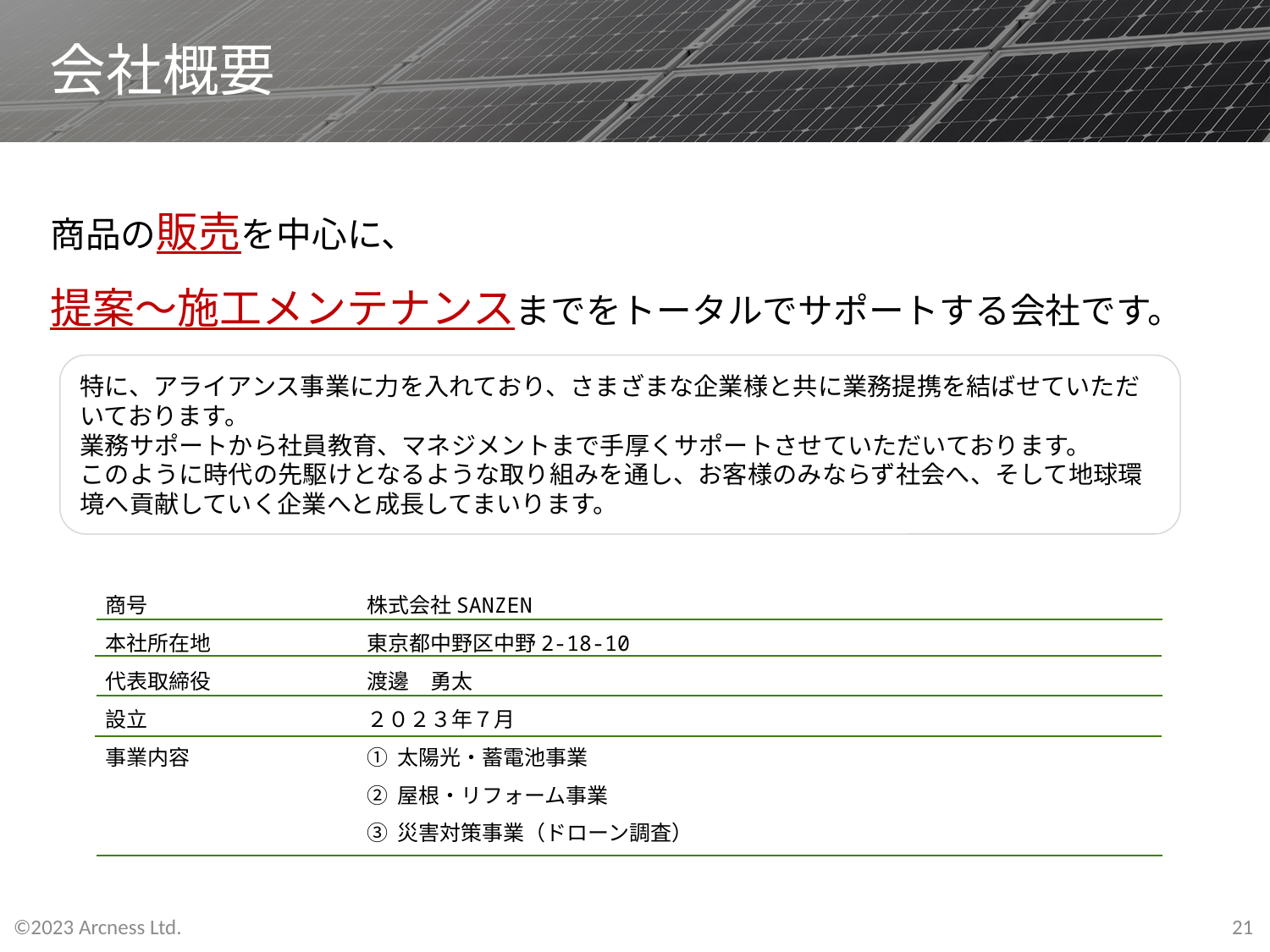

# 会社概要
商品の販売を中心に、
提案～施工メンテナンスまでをトータルでサポートする会社です。
特に、アライアンス事業に力を入れており、さまざまな企業様と共に業務提携を結ばせていただいております。
業務サポートから社員教育、マネジメントまで手厚くサポートさせていただいております。
このように時代の先駆けとなるような取り組みを通し、お客様のみならず社会へ、そして地球環境へ貢献していく企業へと成長してまいります。
商号
本社所在地
代表取締役
設立
事業内容
株式会社SANZEN
東京都中野区中野2-18-10
渡邊　勇太
２０２３年７月
① 太陽光・蓄電池事業
② 屋根・リフォーム事業
③ 災害対策事業（ドローン調査）
©2023 Arcness Ltd.
21